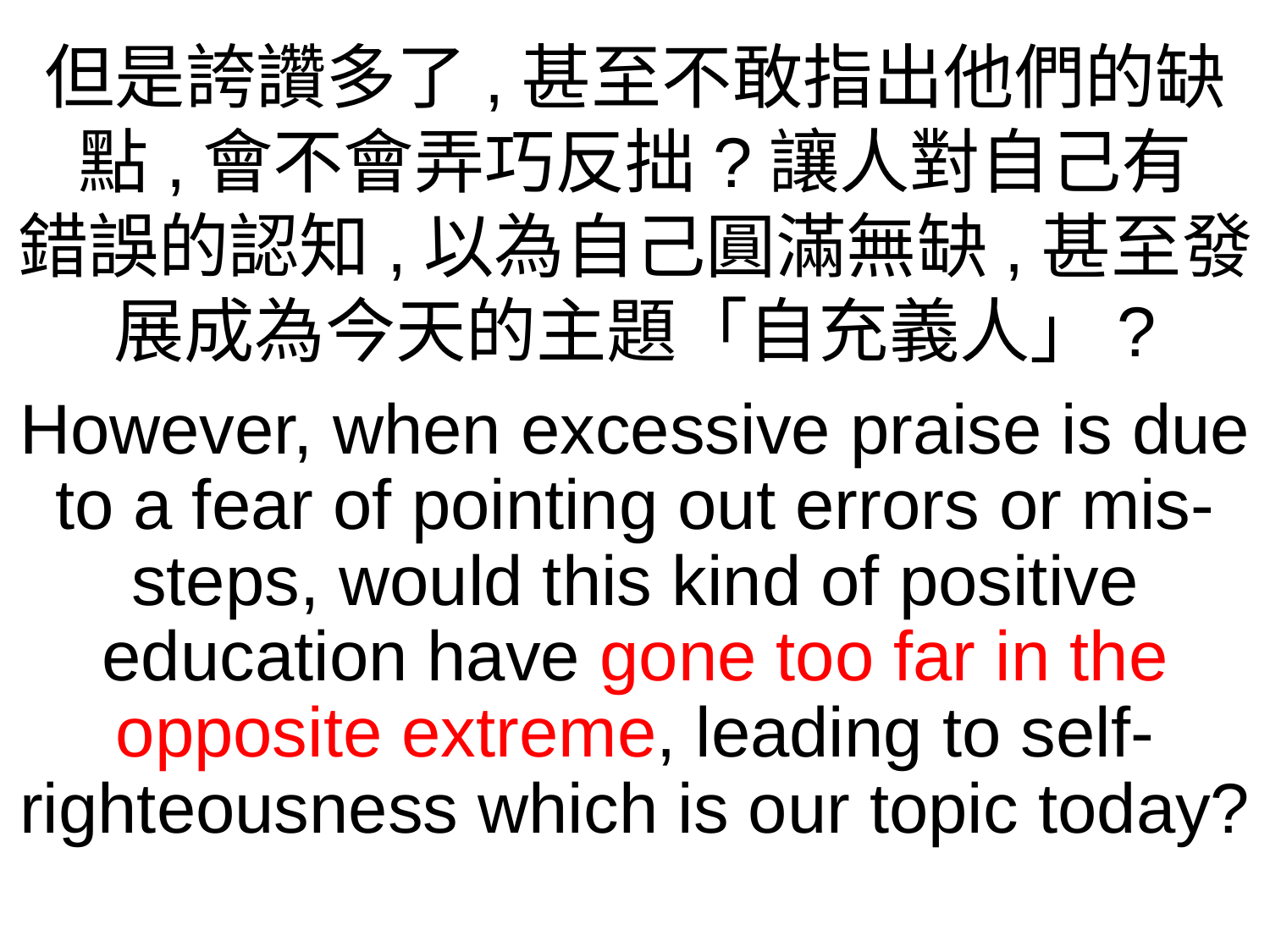

但是誇讚多了,甚至不敢指出他們的缺點,會不會弄巧反拙?讓人對自己有
錯誤的認知,以為自己圓滿無缺,甚至發展成為今天的主題「自充義人」?
However, when excessive praise is due to a fear of pointing out errors or mis-steps, would this kind of positive education have gone too far in the opposite extreme, leading to self-righteousness which is our topic today?